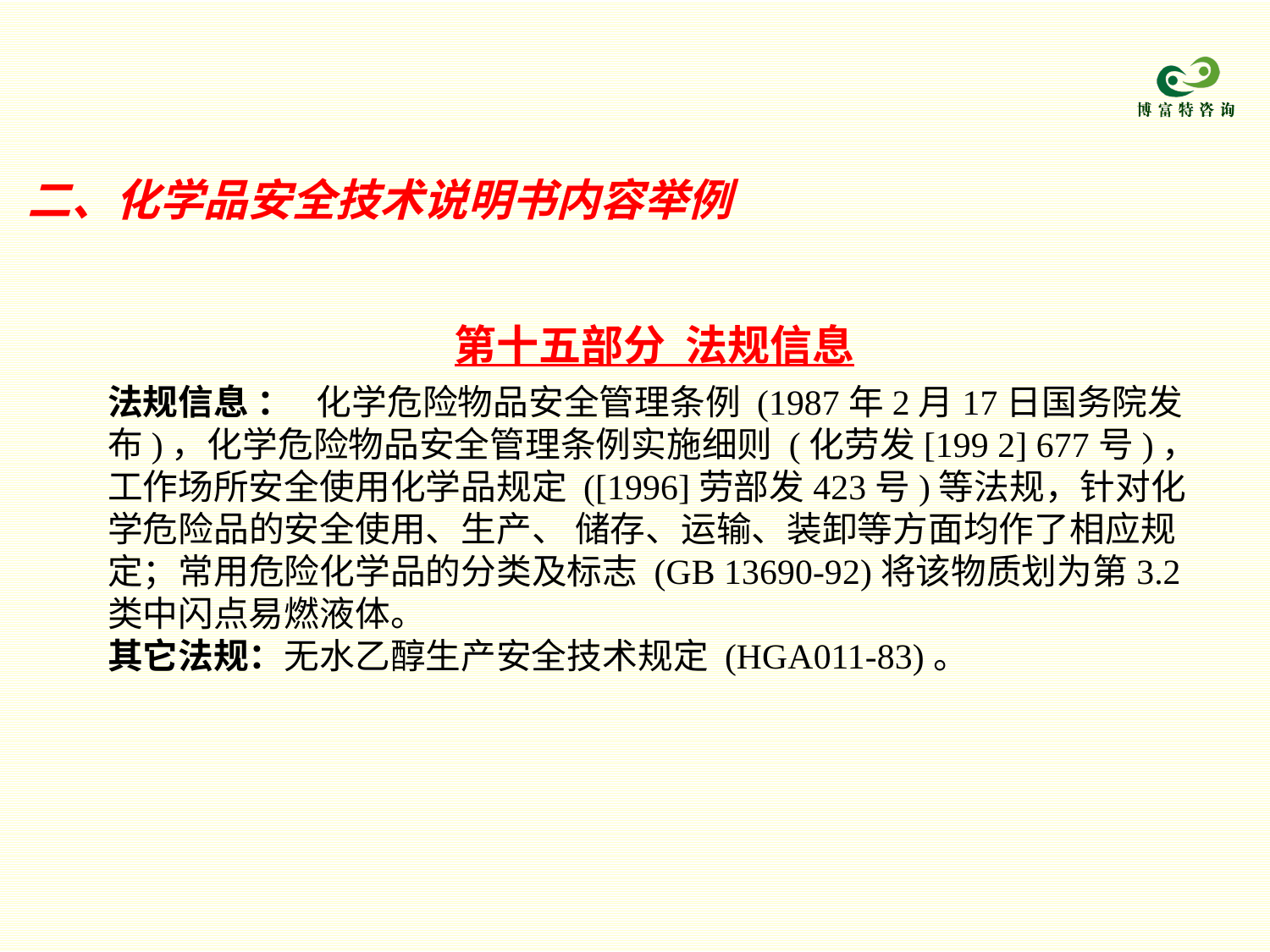

二、化学品安全技术说明书内容举例
第十五部分  法规信息
法规信息 ：   化学危险物品安全管理条例 (1987年2月17日国务院发布)，化学危险物品安全管理条例实施细则 (化劳发[199 2] 677号)，工作场所安全使用化学品规定 ([1996]劳部发423号)等法规，针对化学危险品的安全使用、生产、 储存、运输、装卸等方面均作了相应规定；常用危险化学品的分类及标志 (GB 13690-92)将该物质划为第3.2 类中闪点易燃液体。
其它法规：无水乙醇生产安全技术规定 (HGA011-83)。